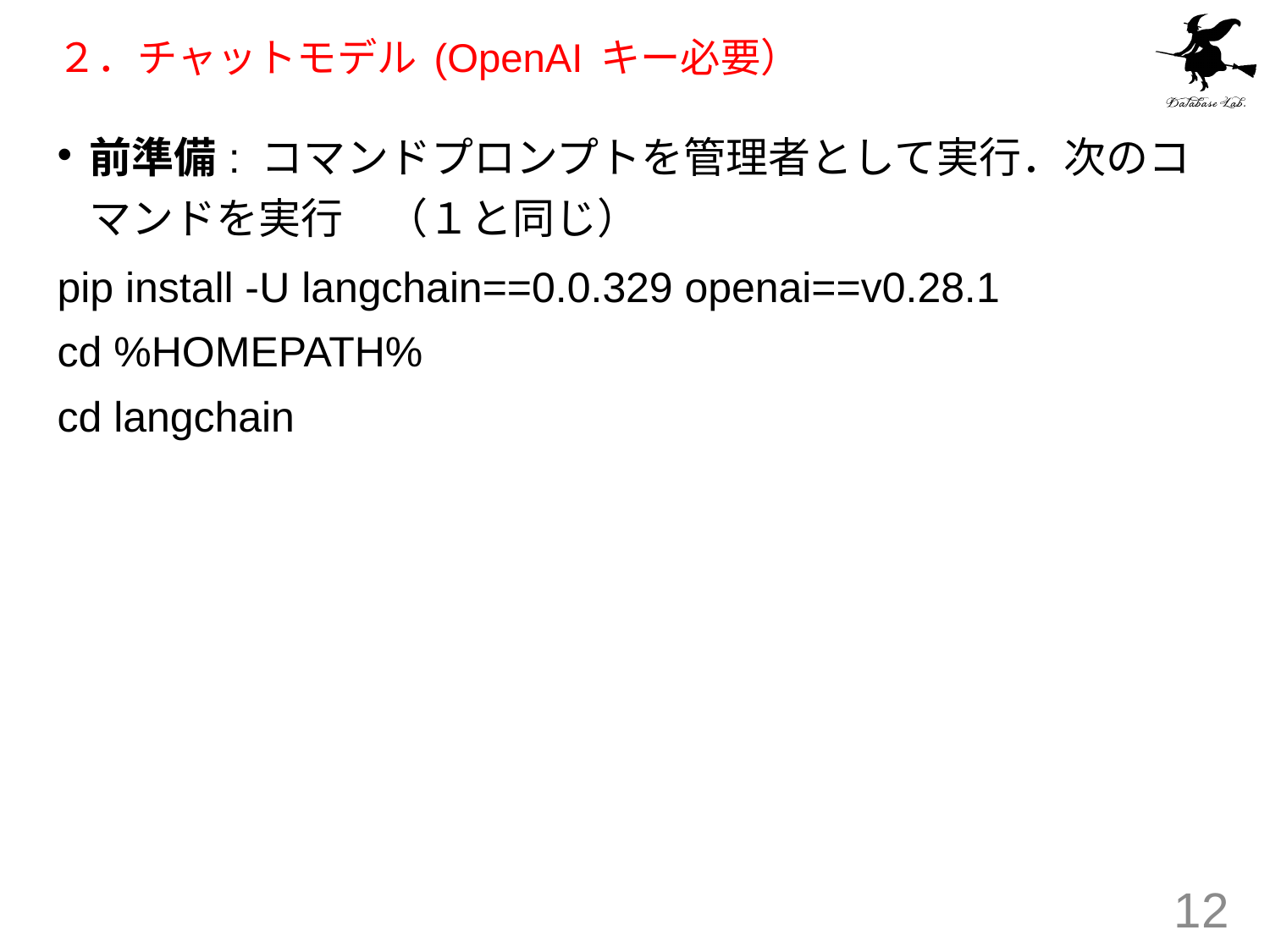

# ２．チャットモデル (OpenAI キー必要）
前準備: コマンドプロンプトを管理者として実行．次のコマンドを実行　（１と同じ）
pip install -U langchain==0.0.329 openai==v0.28.1
cd %HOMEPATH%
cd langchain

12